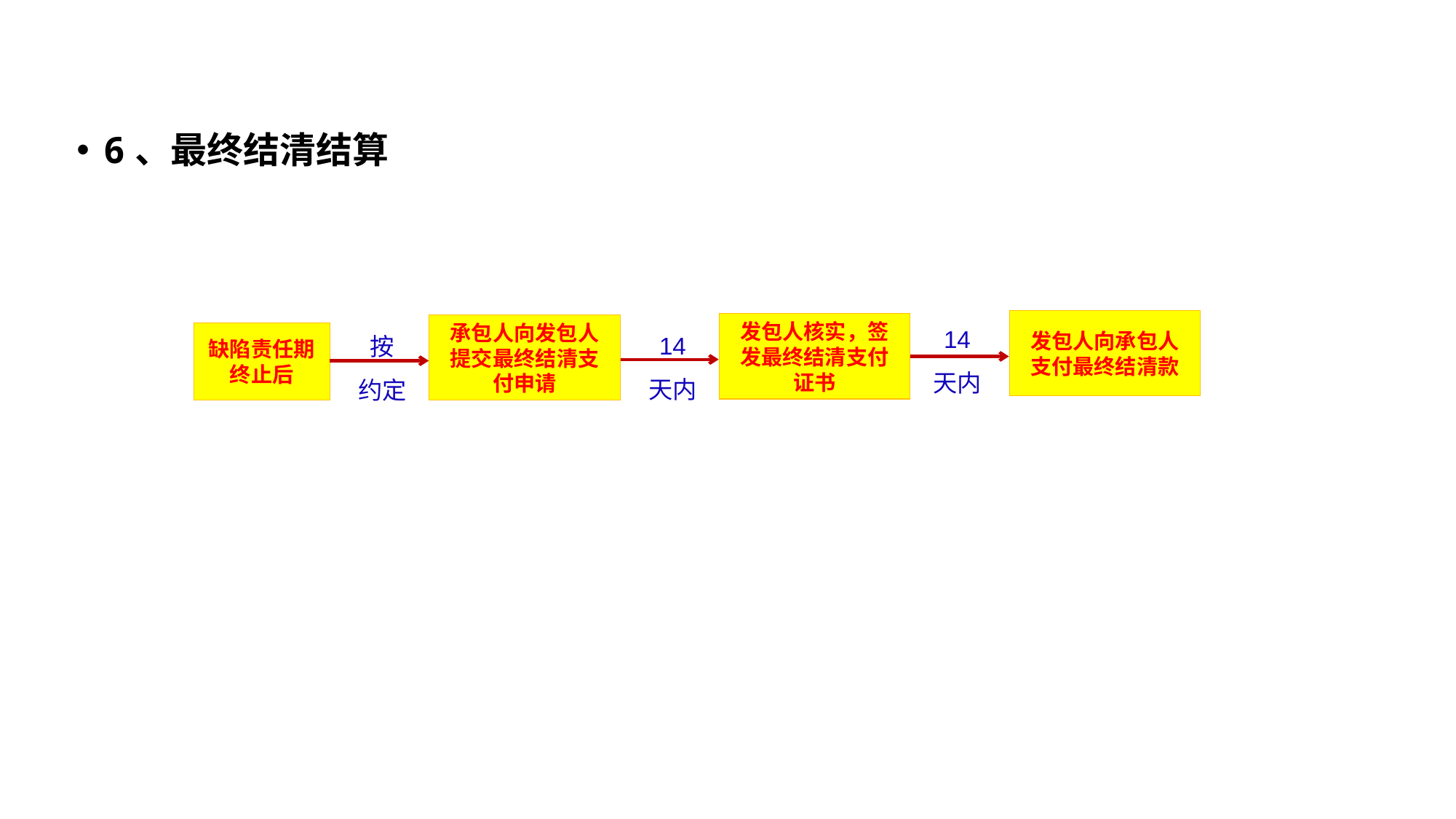

6、最终结清结算
14
天内
发包人向承包人支付最终结清款
14
天内
发包人核实，签发最终结清支付证书
按
约定
承包人向发包人提交最终结清支付申请
缺陷责任期
终止后